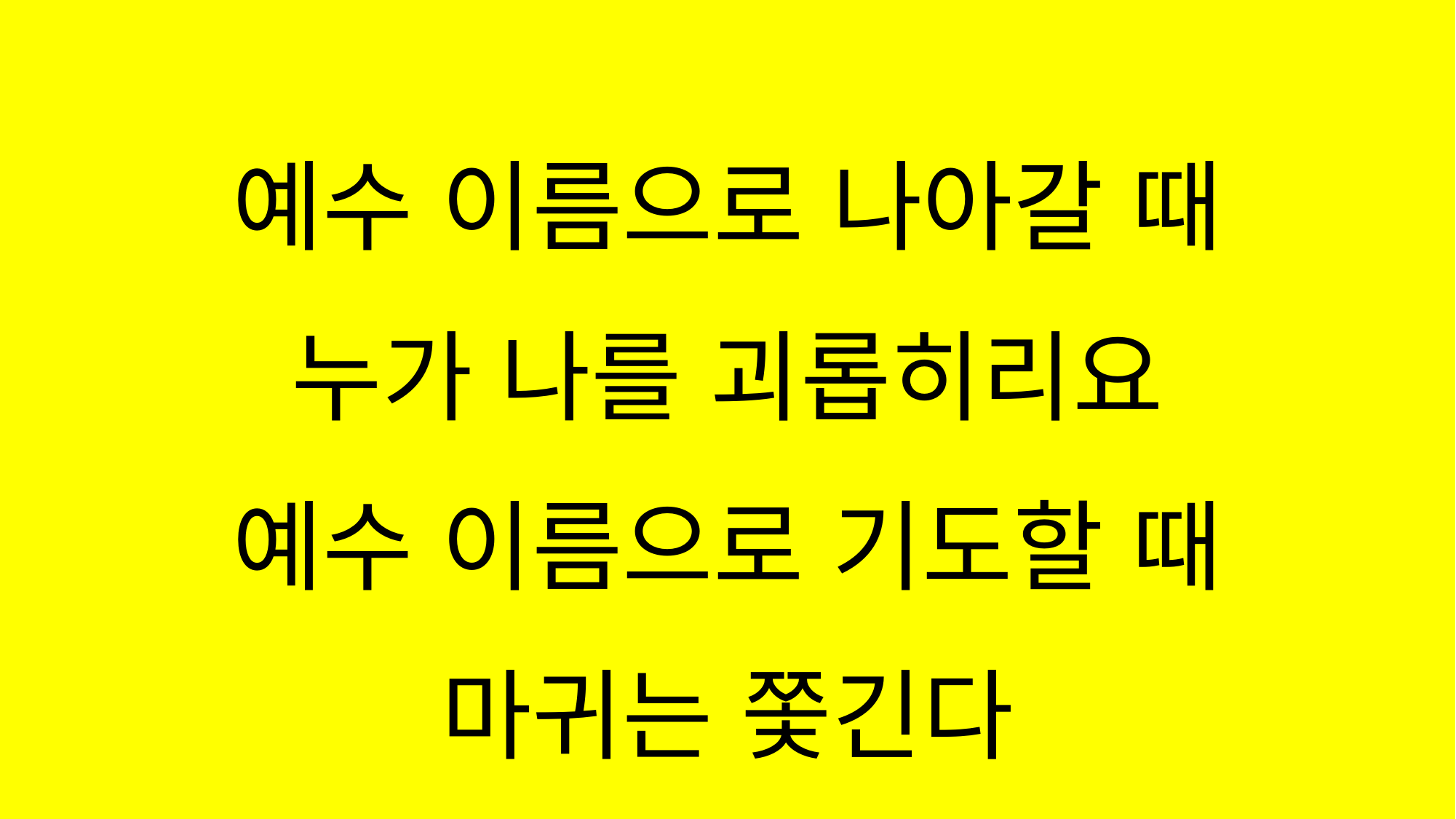

#
예수 이름으로 나아갈 때

누가 나를 괴롭히리요

예수 이름으로 기도할 때

마귀는 쫓긴다